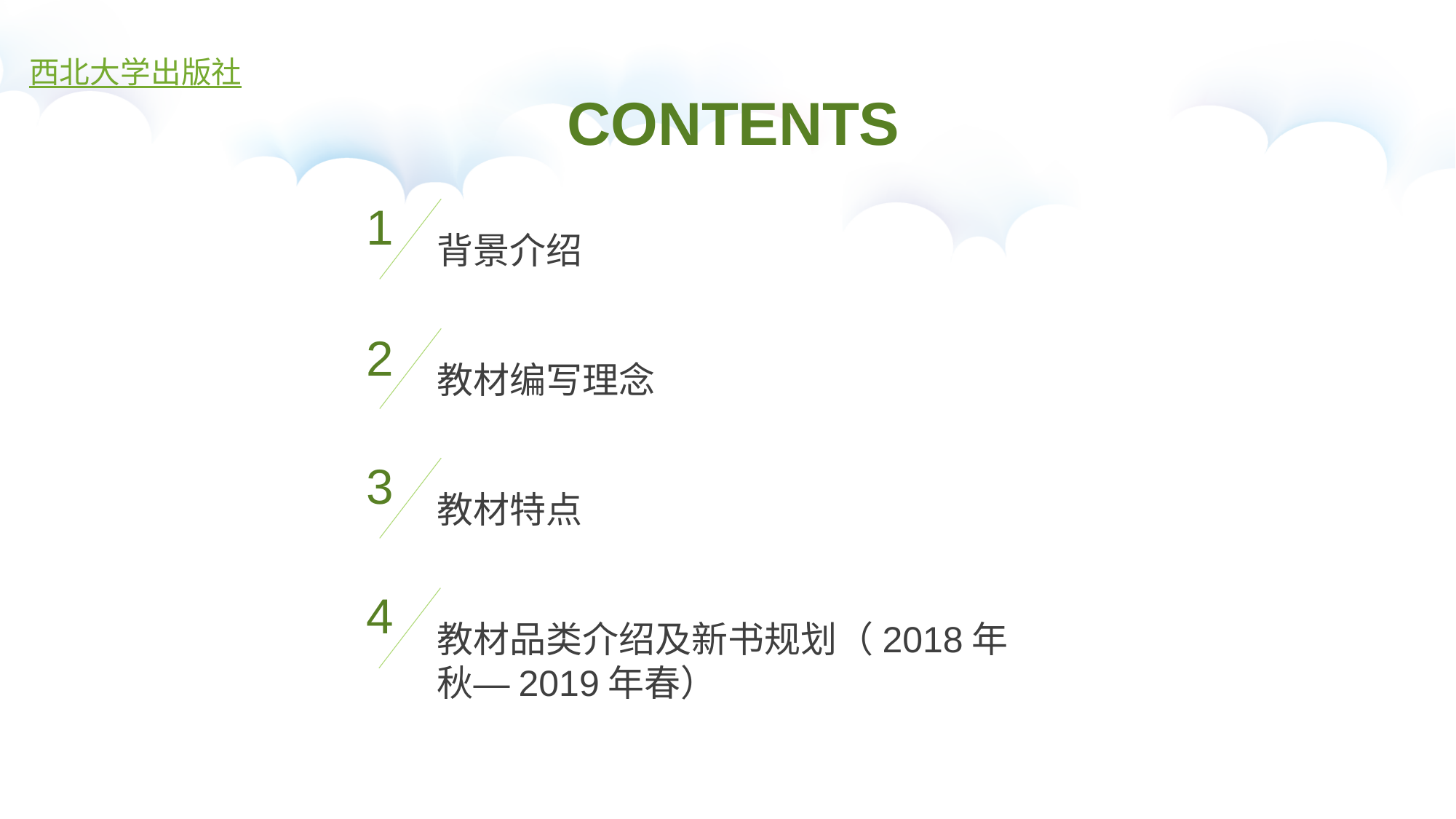

西北大学出版社
CONTENTS
1

背景介绍
2

教材编写理念
3

教材特点
4

教材品类介绍及新书规划（2018年秋—2019年春）